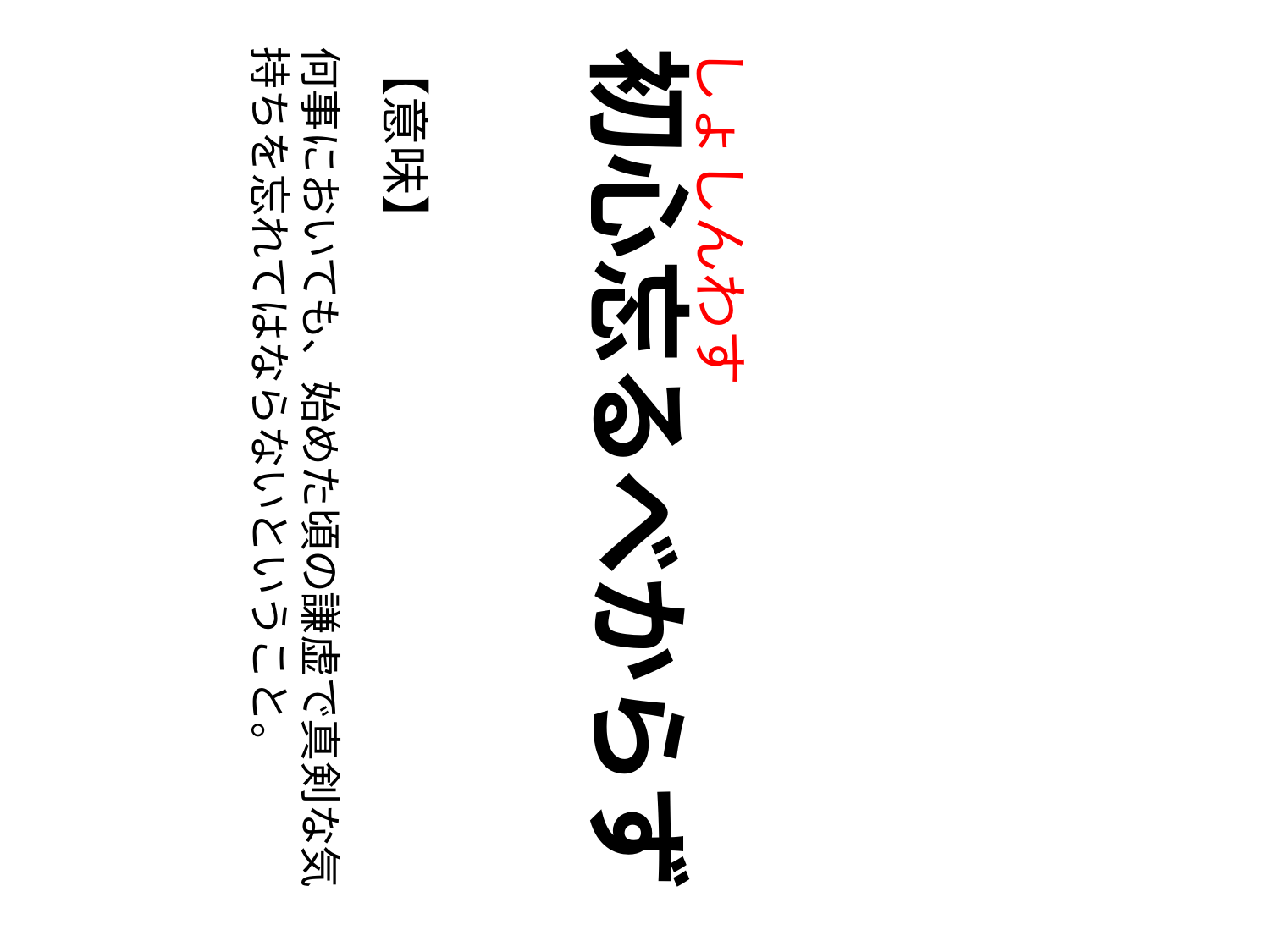

【意味】

何事においても、始めた頃の謙虚で真剣な気持ちを忘れてはならないということ。
しょしんわす
初心忘るべからず